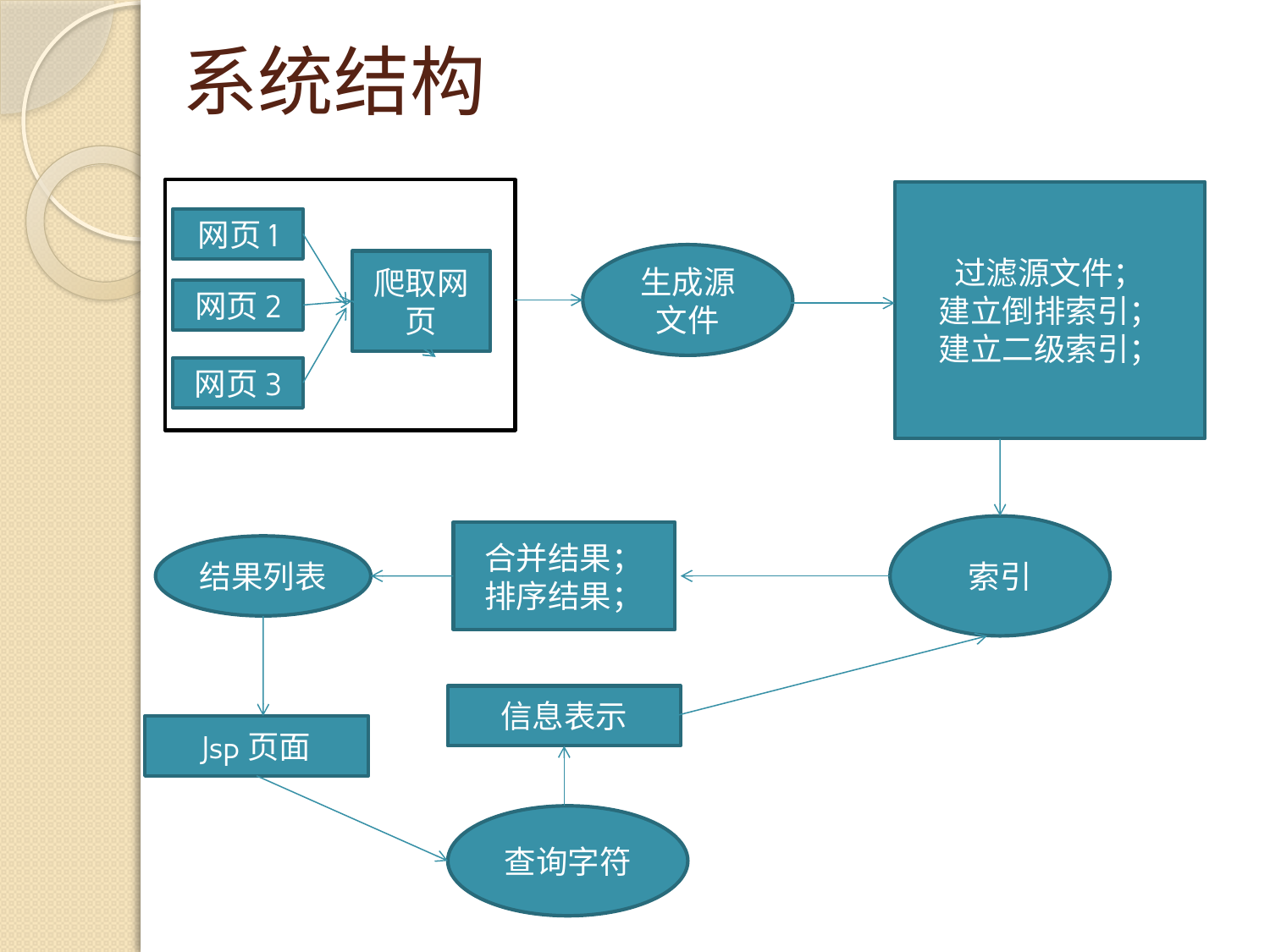

# 系统结构

过滤源文件；
建立倒排索引；
建立二级索引；
网页1
生成源文件
爬取网页
网页2
网页3
索引
合并结果；
排序结果；
结果列表
信息表示
Jsp页面
查询字符